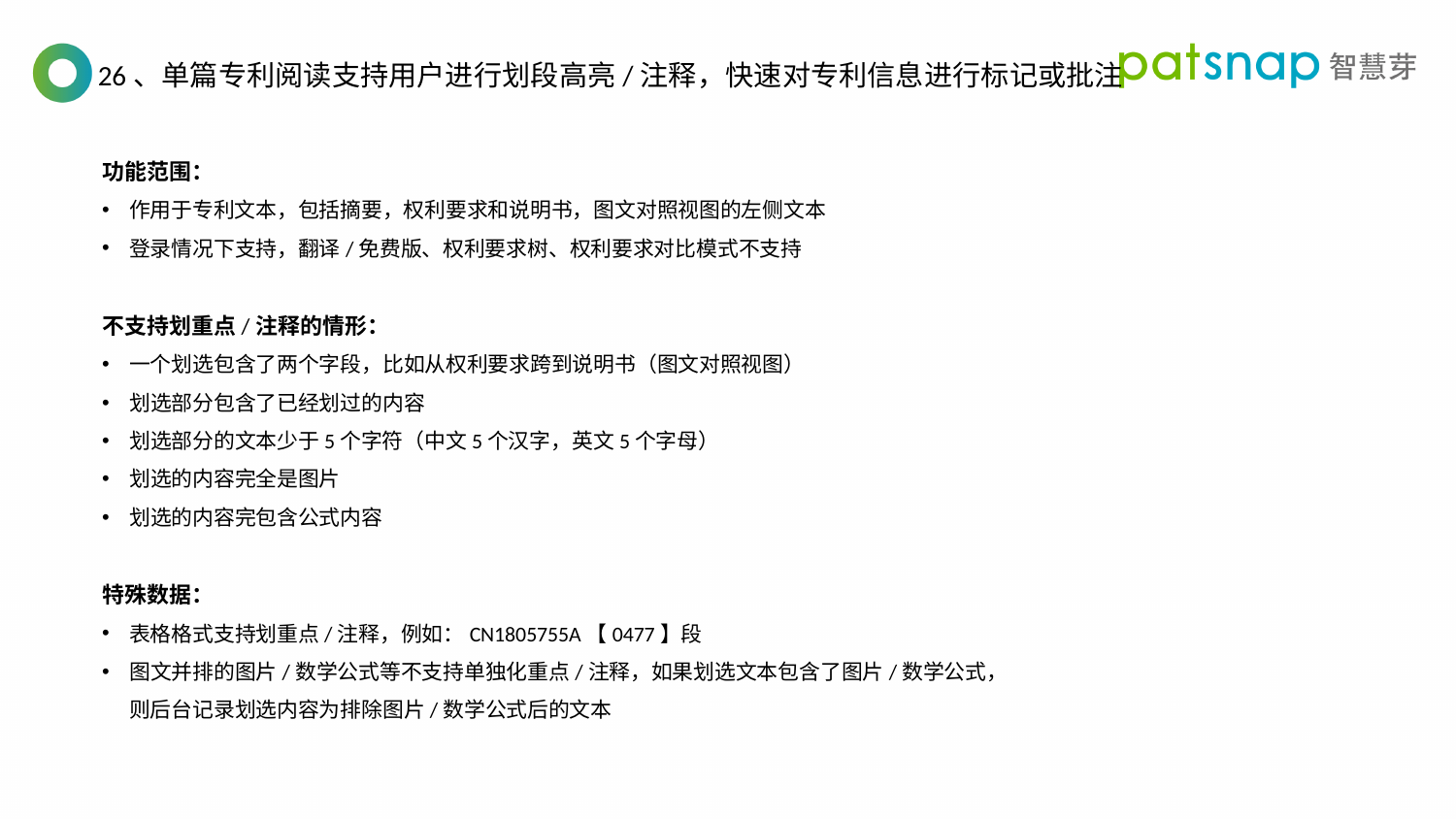

26、单篇专利阅读支持用户进行划段高亮/注释，快速对专利信息进行标记或批注
功能范围：
作用于专利文本，包括摘要，权利要求和说明书，图文对照视图的左侧文本
登录情况下支持，翻译/免费版、权利要求树、权利要求对比模式不支持

不支持划重点/注释的情形：
一个划选包含了两个字段，比如从权利要求跨到说明书（图文对照视图）
划选部分包含了已经划过的内容
划选部分的文本少于5个字符（中文5个汉字，英文5个字母）
划选的内容完全是图片
划选的内容完包含公式内容

特殊数据：
表格格式支持划重点/注释，例如：CN1805755A【0477】段
图文并排的图片/数学公式等不支持单独化重点/注释，如果划选文本包含了图片/数学公式，则后台记录划选内容为排除图片/数学公式后的文本